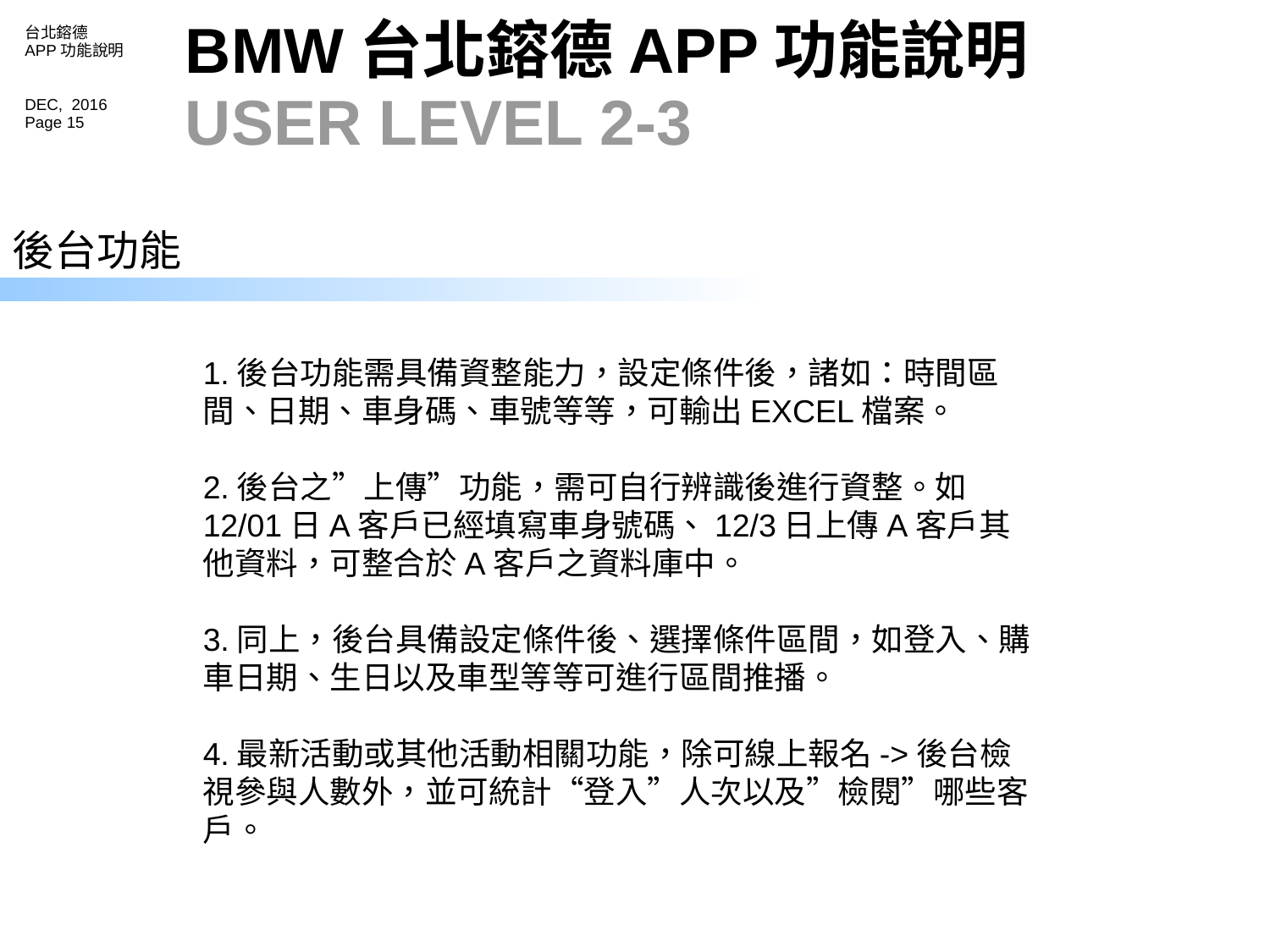

# BMW台北鎔德APP功能說明 USER LEVEL 2-3
後台功能

1.後台功能需具備資整能力，設定條件後，諸如：時間區間、日期、車身碼、車號等等，可輸出EXCEL檔案。

2.後台之”上傳”功能，需可自行辨識後進行資整。如12/01日A客戶已經填寫車身號碼、12/3日上傳A客戶其他資料，可整合於A客戶之資料庫中。

3.同上，後台具備設定條件後、選擇條件區間，如登入、購車日期、生日以及車型等等可進行區間推播。

4.最新活動或其他活動相關功能，除可線上報名->後台檢視參與人數外，並可統計“登入”人次以及”檢閱”哪些客戶。